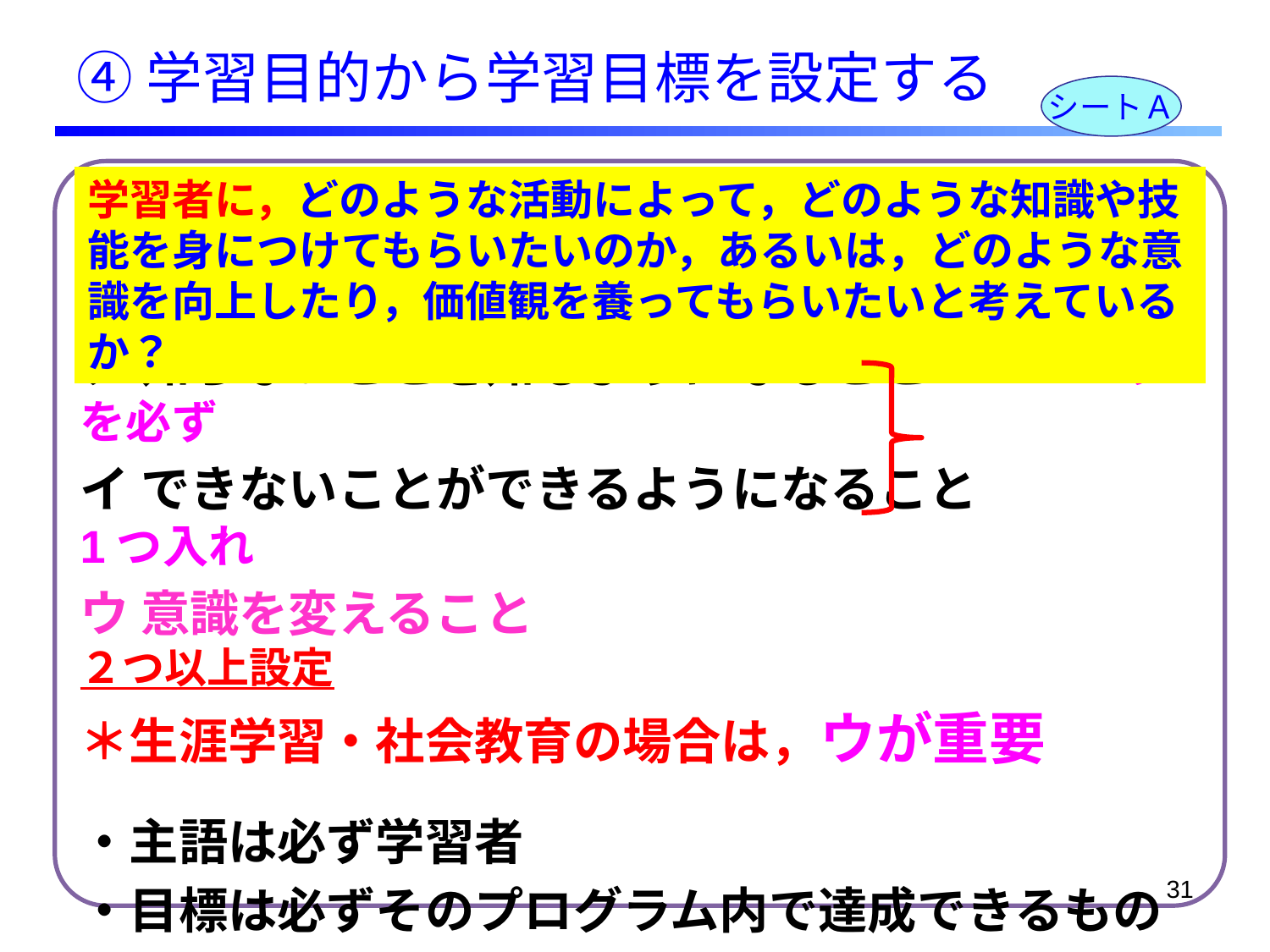

# ④学習目的から学習目標を設定する
シートＡ

ア 知らないことを知るようになること　　　　ウを必ず
イ できないことができるようになること　　　　1つ入れ
ウ 意識を変えること　　　　　　　　　　　　　２つ以上設定
＊生涯学習・社会教育の場合は，ウが重要

・主語は必ず学習者
・目標は必ずそのプログラム内で達成できるもの
・達成したかどうかが確認できるもの

学習者に，どのような活動によって，どのような知識や技能を身につけてもらいたいのか，あるいは，どのような意識を向上したり，価値観を養ってもらいたいと考えているか？

31